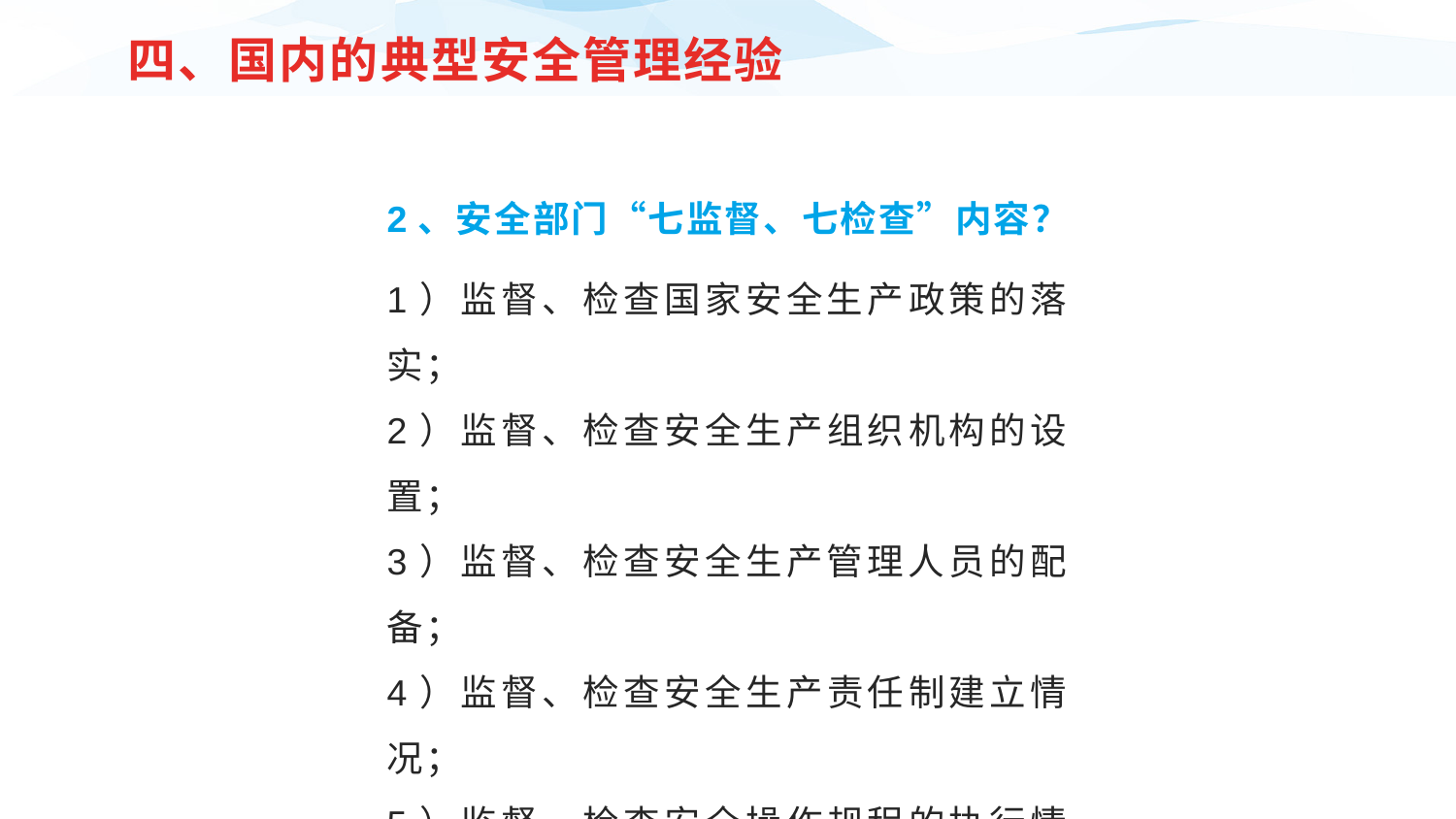

四、国内的典型安全管理经验
2、安全部门“七监督、七检查”内容？
1）监督、检查国家安全生产政策的落实；
2）监督、检查安全生产组织机构的设置；
3）监督、检查安全生产管理人员的配备；
4）监督、检查安全生产责任制建立情况；
5）监督、检查安全操作规程的执行情况；
6）监督、检查安全生产的目标完成情况；
7）监督、检查安全生产的资料分析情况。